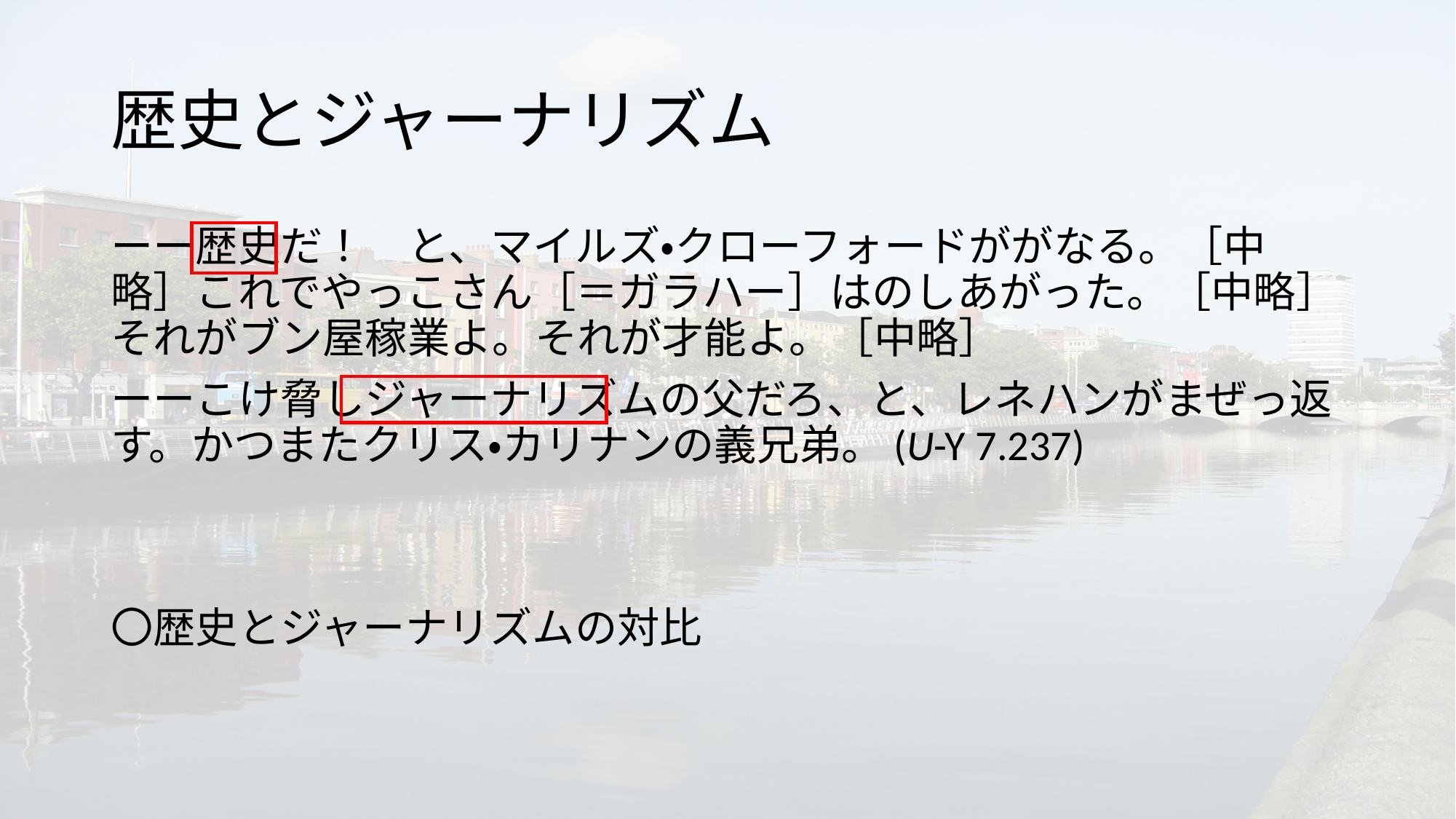

# 歴史とジャーナリズム
ーー歴史だ！　と、マイルズ・クローフォードががなる。［中略］これでやっこさん［＝ガラハー］はのしあがった。［中略］それがブン屋稼業よ。それが才能よ。［中略］
ーーこけ脅しジャーナリズムの父だろ、と、レネハンがまぜっ返す。かつまたクリス・カリナンの義兄弟。(U-Y 7.237)

〇歴史とジャーナリズムの対比